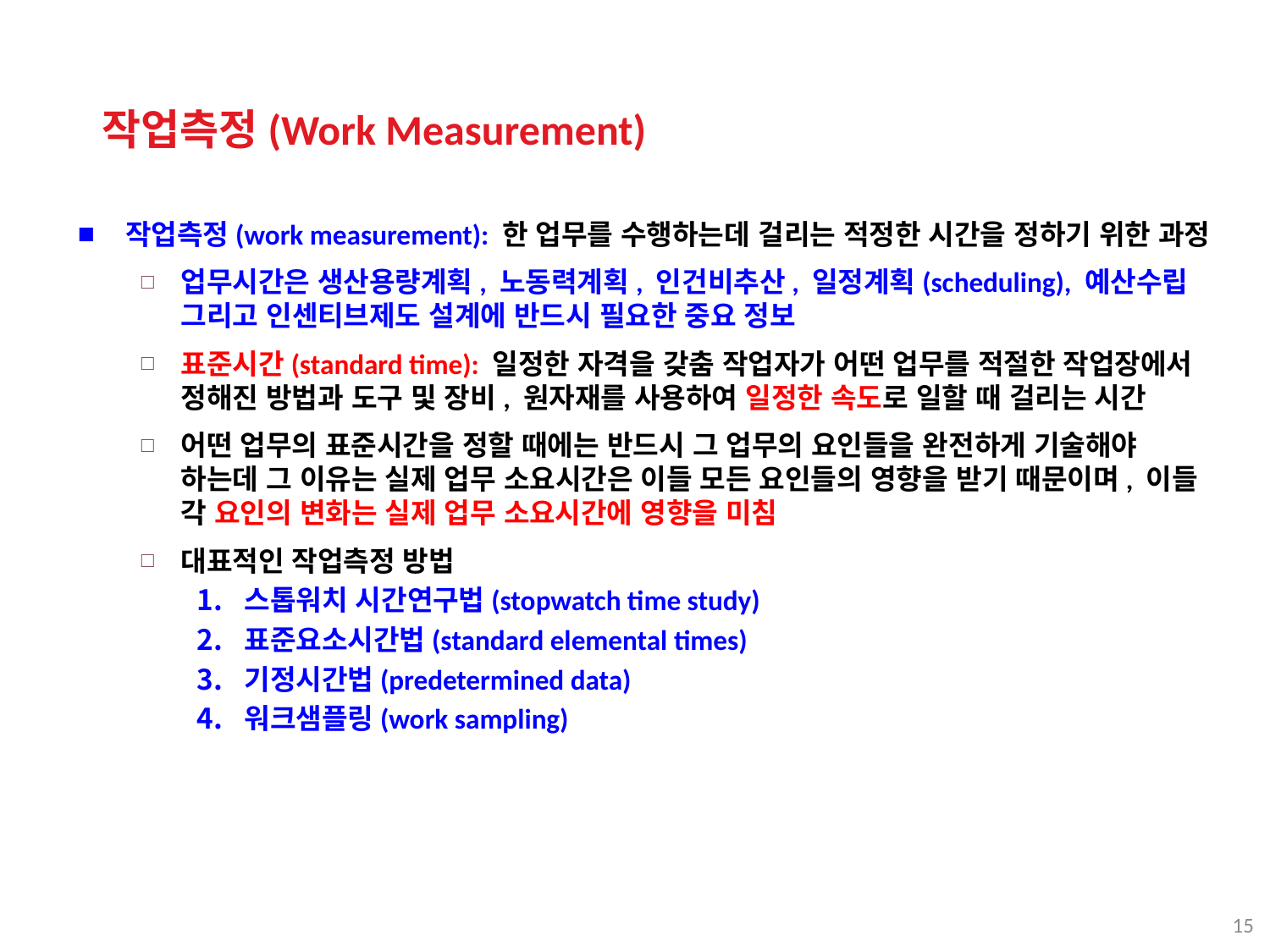

작업측정(Work Measurement)
작업측정(work measurement): 한 업무를 수행하는데 걸리는 적정한 시간을 정하기 위한 과정
업무시간은 생산용량계획, 노동력계획, 인건비추산, 일정계획(scheduling), 예산수립 그리고 인센티브제도 설계에 반드시 필요한 중요 정보
표준시간(standard time): 일정한 자격을 갖춤 작업자가 어떤 업무를 적절한 작업장에서 정해진 방법과 도구 및 장비, 원자재를 사용하여 일정한 속도로 일할 때 걸리는 시간
어떤 업무의 표준시간을 정할 때에는 반드시 그 업무의 요인들을 완전하게 기술해야 하는데 그 이유는 실제 업무 소요시간은 이들 모든 요인들의 영향을 받기 때문이며, 이들 각 요인의 변화는 실제 업무 소요시간에 영향을 미침
대표적인 작업측정 방법
스톱워치 시간연구법(stopwatch time study)
표준요소시간법(standard elemental times)
기정시간법(predetermined data)
워크샘플링(work sampling)

15